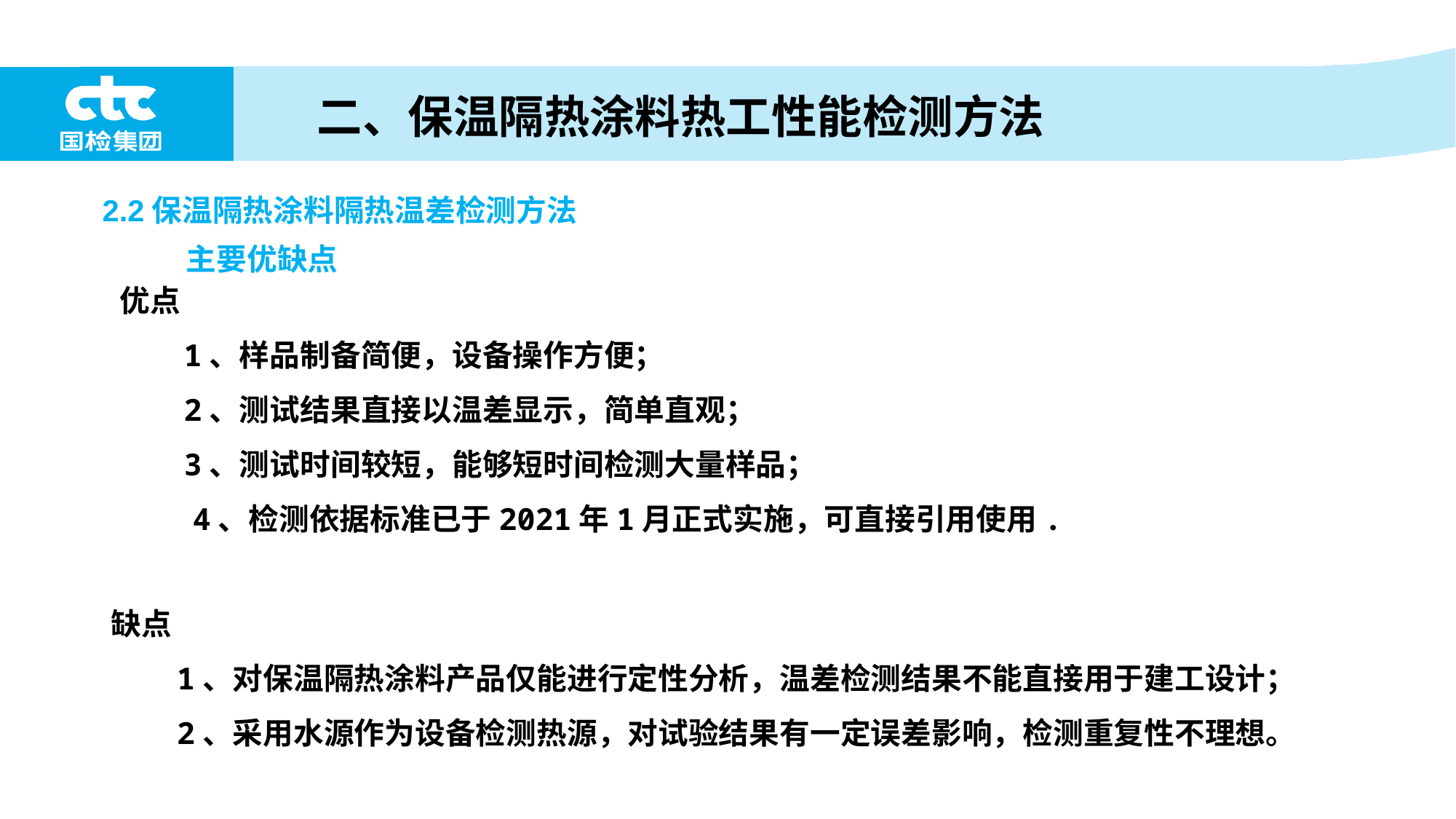

二、保温隔热涂料热工性能检测方法
2.2保温隔热涂料隔热温差检测方法
主要优缺点
优点
1、样品制备简便，设备操作方便；
2、测试结果直接以温差显示，简单直观；
3、测试时间较短，能够短时间检测大量样品；
    4、检测依据标准已于2021年1月正式实施，可直接引用使用.
缺点
 1、对保温隔热涂料产品仅能进行定性分析，温差检测结果不能直接用于建工设计；
 2、采用水源作为设备检测热源，对试验结果有一定误差影响，检测重复性不理想。